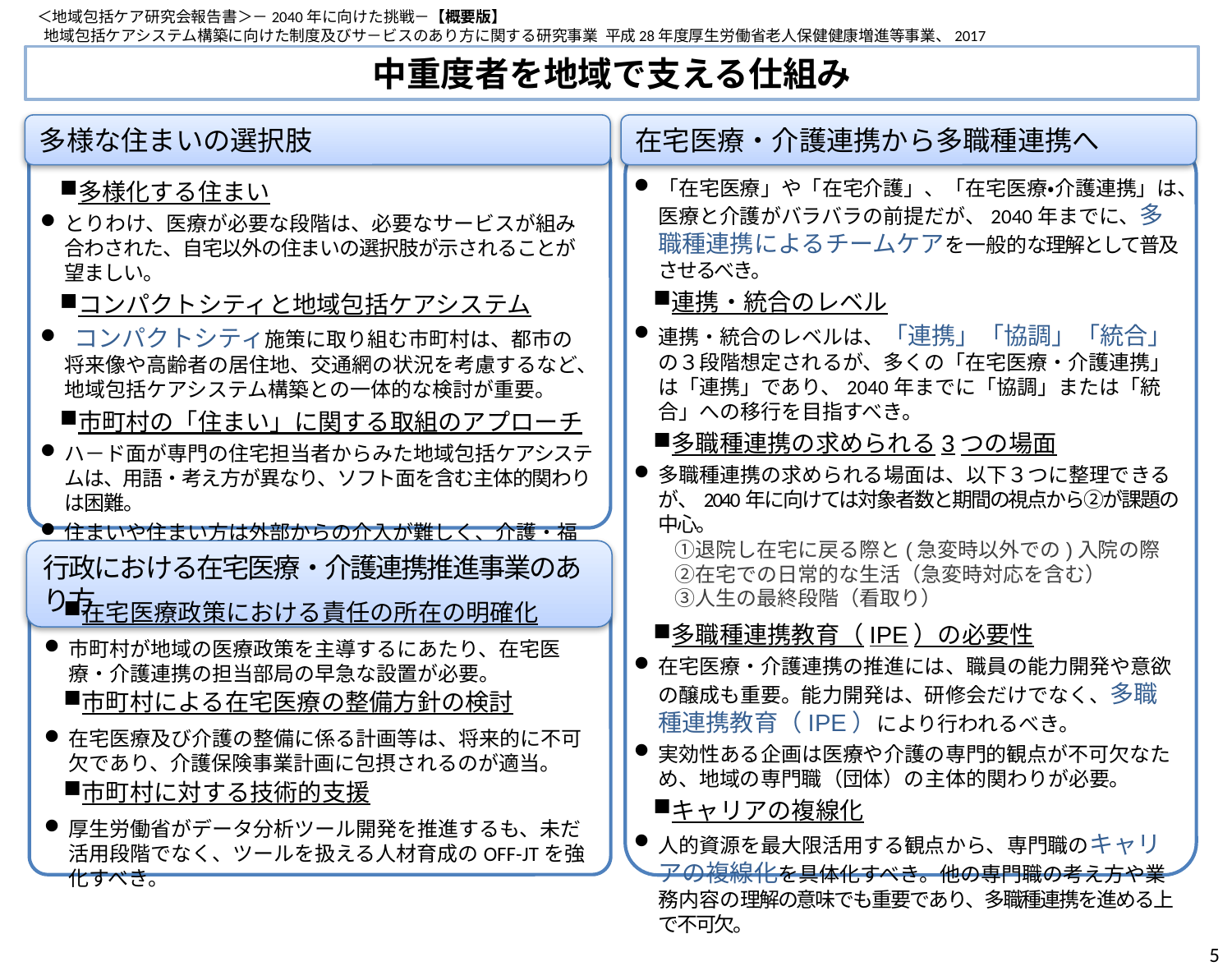

＜地域包括ケア研究会報告書＞－2040年に向けた挑戦－【概要版】
 地域包括ケアシステム構築に向けた制度及びサ－ビスのあり方に関する研究事業  平成28年度厚生労働省老人保健健康増進等事業、2017
中重度者を地域で支える仕組み
多様な住まいの選択肢
在宅医療・介護連携から多職種連携へ

「在宅医療」や「在宅介護」、「在宅医療・介護連携」は、医療と介護がバラバラの前提だが、2040年までに、多職種連携によるチームケアを一般的な理解として普及させるべき。
連携・統合のレベル
連携・統合のレベルは、「連携」「協調」「統合」の３段階想定されるが、多くの「在宅医療・介護連携」は「連携」であり、2040年までに「協調」または「統合」への移行を目指すべき。
多職種連携の求められる3つの場面
多職種連携の求められる場面は、以下３つに整理できるが、2040年に向けては対象者数と期間の視点から②が課題の中心。
　　①退院し在宅に戻る際と(急変時以外での)入院の際
　　②在宅での日常的な生活（急変時対応を含む）
　　③人生の最終段階（看取り）
多職種連携教育（IPE）の必要性
在宅医療・介護連携の推進には、職員の能力開発や意欲の醸成も重要。能力開発は、研修会だけでなく、多職種連携教育（IPE）により行われるべき。
実効性ある企画は医療や介護の専門的観点が不可欠なため、地域の専門職（団体）の主体的関わりが必要。
キャリアの複線化
人的資源を最大限活用する観点から、専門職のキャリアの複線化を具体化すべき。他の専門職の考え方や業務内容の理解の意味でも重要であり、多職種連携を進める上で不可欠。
多様化する住まい
とりわけ、医療が必要な段階は、必要なサービスが組み合わされた、自宅以外の住まいの選択肢が示されることが望ましい。
コンパクトシティと地域包括ケアシステム
 コンパクトシティ施策に取り組む市町村は、都市の将来像や高齢者の居住地、交通網の状況を考慮するなど、地域包括ケアシステム構築との一体的な検討が重要。
市町村の「住まい」に関する取組のアプローチ
ハ－ド面が専門の住宅担当者からみた地域包括ケアシステムは、用語・考え方が異なり、ソフト面を含む主体的関わりは困難。
住まいや住まい方は外部からの介入が難しく、介護・福祉側からのアプローチが不可欠。
行政における在宅医療・介護連携推進事業のあり方

在宅医療政策における責任の所在の明確化
市町村が地域の医療政策を主導するにあたり、在宅医療・介護連携の担当部局の早急な設置が必要。
市町村による在宅医療の整備方針の検討
在宅医療及び介護の整備に係る計画等は、将来的に不可欠であり、介護保険事業計画に包摂されるのが適当。
市町村に対する技術的支援
厚生労働省がデータ分析ツール開発を推進するも、未だ活用段階でなく、ツールを扱える人材育成のOFF-JTを強化すべき。
5